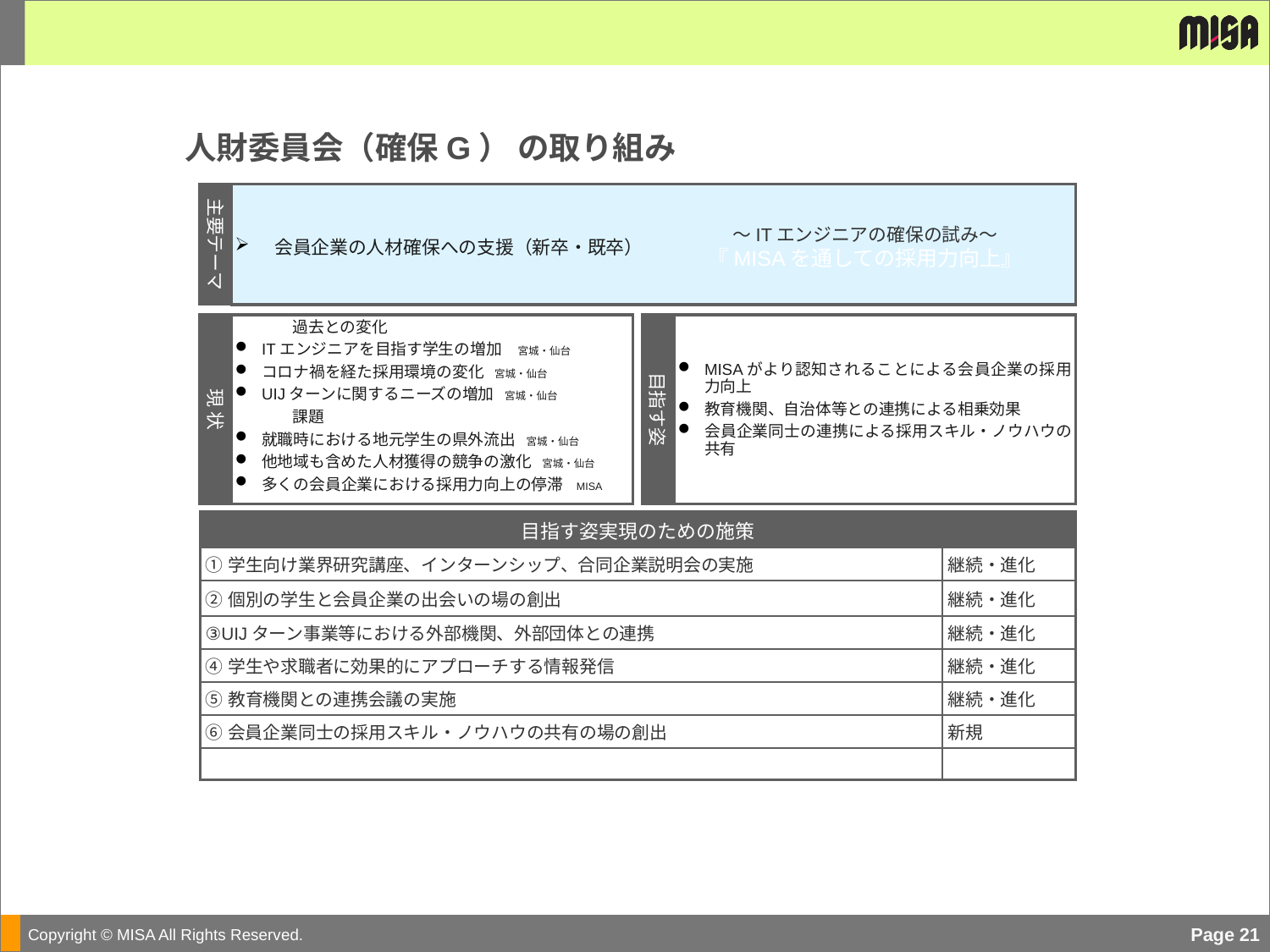

人財委員会（確保G） の取り組み

〜ITエンジニアの確保の試み〜
『MISAを通しての採用力向上』
主要テーマ
会員企業の人材確保への支援（新卒・既卒）
現 状
過去との変化
ITエンジニアを目指す学生の増加　宮城・仙台
コロナ禍を経た採用環境の変化　宮城・仙台
UIJターンに関するニーズの増加　宮城・仙台
課題
就職時における地元学生の県外流出　宮城・仙台
他地域も含めた人材獲得の競争の激化　宮城・仙台
多くの会員企業における採用力向上の停滞　MISA

目指す姿
MISAがより認知されることによる会員企業の採用力向上
教育機関、自治体等との連携による相乗効果
会員企業同士の連携による採用スキル・ノウハウの共有
| 目指す姿実現のための施策 |  |
| --- | --- |
| ①学生向け業界研究講座、インターンシップ、合同企業説明会の実施 | 継続・進化 |
| ②個別の学生と会員企業の出会いの場の創出 | 継続・進化 |
| ③UIJターン事業等における外部機関、外部団体との連携 | 継続・進化 |
| ④学生や求職者に効果的にアプローチする情報発信 | 継続・進化 |
| ⑤教育機関との連携会議の実施 | 継続・進化 |
| ⑥会員企業同士の採用スキル・ノウハウの共有の場の創出 | 新規 |
|  |  |